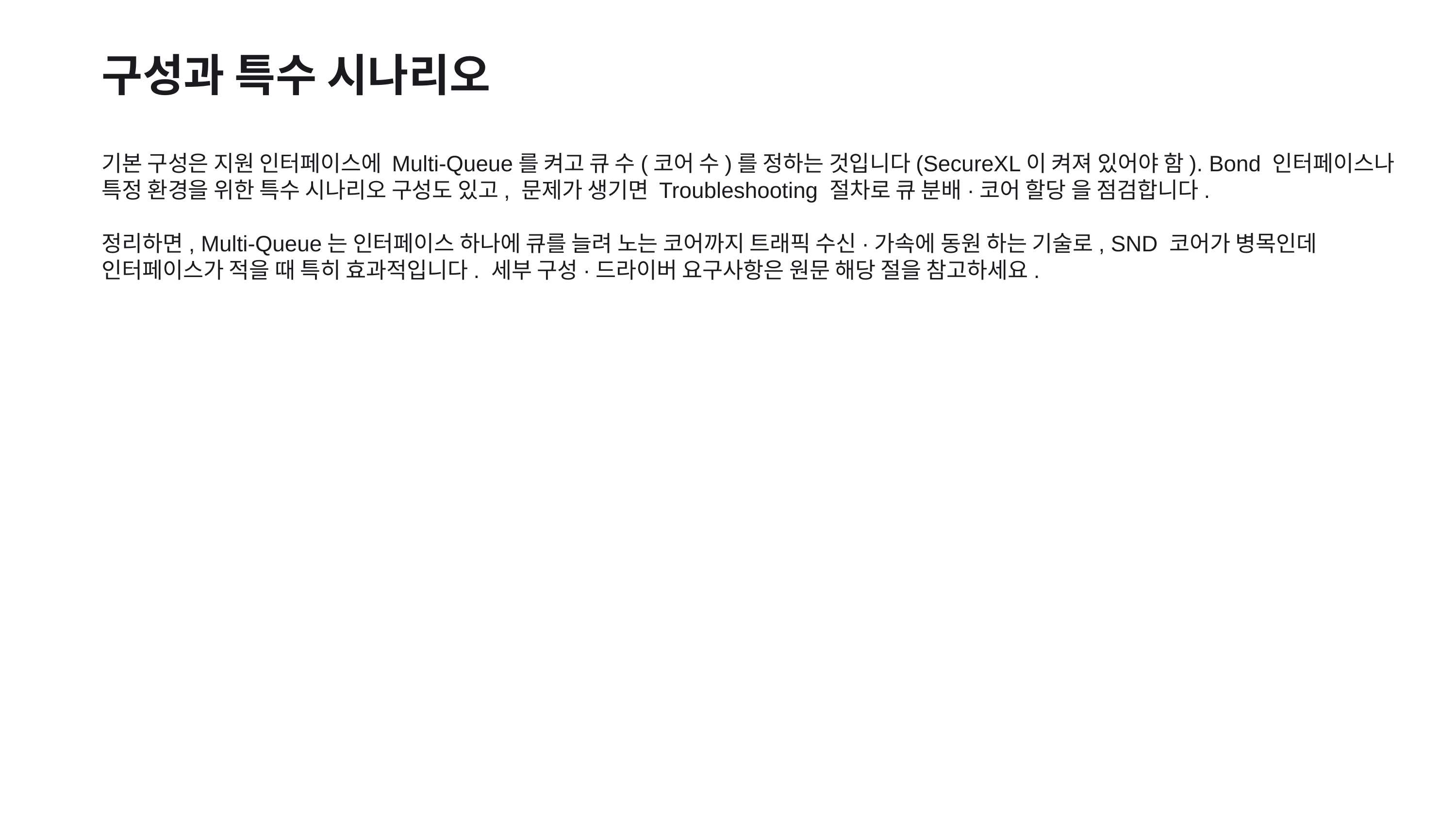

구성과 특수 시나리오
기본 구성은 지원 인터페이스에 Multi-Queue를 켜고 큐 수(코어 수)를 정하는 것입니다(SecureXL이 켜져 있어야 함). Bond 인터페이스나 특정 환경을 위한 특수 시나리오 구성도 있고, 문제가 생기면 Troubleshooting 절차로 큐 분배·코어 할당 을 점검합니다.

정리하면, Multi-Queue는 인터페이스 하나에 큐를 늘려 노는 코어까지 트래픽 수신·가속에 동원 하는 기술로, SND 코어가 병목인데 인터페이스가 적을 때 특히 효과적입니다. 세부 구성·드라이버 요구사항은 원문 해당 절을 참고하세요.